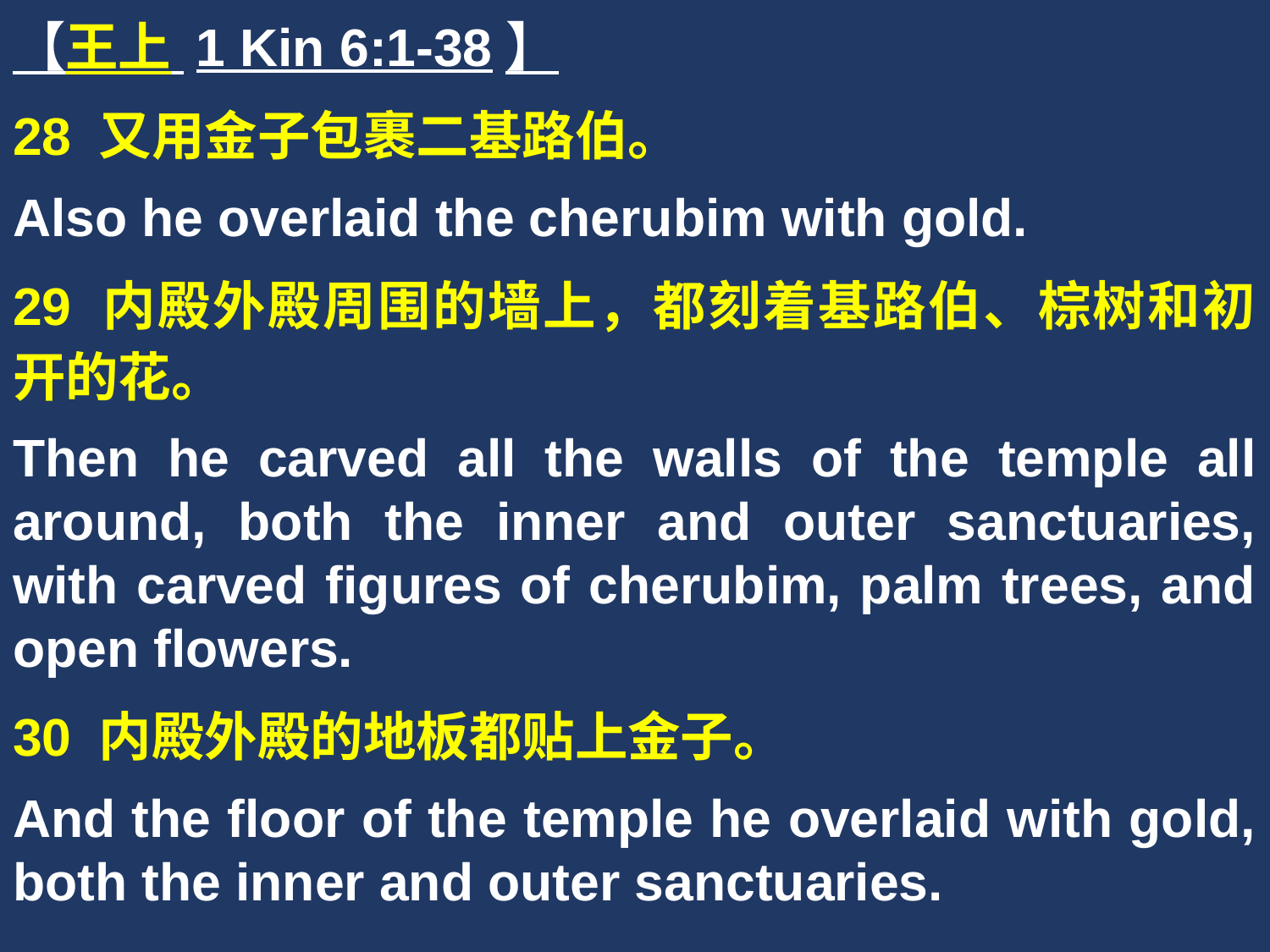

【王上 1 Kin 6:1-38】
28 又用金子包裹二基路伯。
Also he overlaid the cherubim with gold.
29 内殿外殿周围的墙上，都刻着基路伯、棕树和初开的花。
Then he carved all the walls of the temple all around, both the inner and outer sanctuaries, with carved figures of cherubim, palm trees, and open flowers.
30 内殿外殿的地板都贴上金子。
And the floor of the temple he overlaid with gold, both the inner and outer sanctuaries.